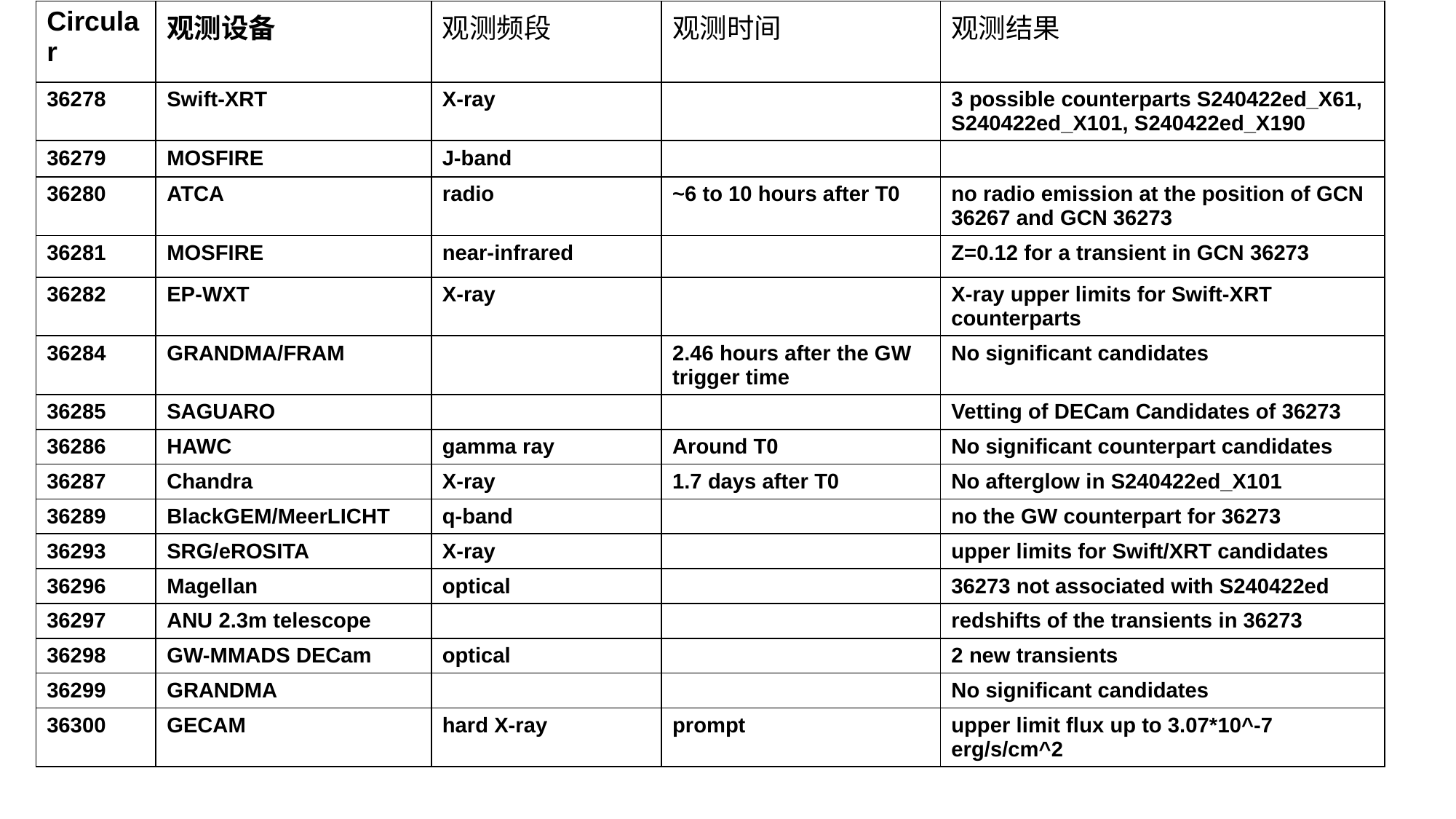

| Circular | 观测设备 | 观测频段 | 观测时间 | 观测结果 |
| --- | --- | --- | --- | --- |
| 36278 | Swift-XRT | X-ray |  | 3 possible counterparts S240422ed\_X61, S240422ed\_X101, S240422ed\_X190 |
| 36279 | MOSFIRE | J-band |  |  |
| 36280 | ATCA | radio | ~6 to 10 hours after T0 | no radio emission at the position of GCN 36267 and GCN 36273 |
| 36281 | MOSFIRE | near-infrared |  | Z=0.12 for a transient in GCN 36273 |
| 36282 | EP-WXT | X-ray |  | X-ray upper limits for Swift-XRT counterparts |
| 36284 | GRANDMA/FRAM |  | 2.46 hours after the GW trigger time | No significant candidates |
| 36285 | SAGUARO |  |  | Vetting of DECam Candidates of 36273 |
| 36286 | HAWC | gamma ray | Around T0 | No significant counterpart candidates |
| 36287 | Chandra | X-ray | 1.7 days after T0 | No afterglow in S240422ed\_X101 |
| 36289 | BlackGEM/MeerLICHT | q-band |  | no the GW counterpart for 36273 |
| 36293 | SRG/eROSITA | X-ray |  | upper limits for Swift/XRT candidates |
| 36296 | Magellan | optical |  | 36273 not associated with S240422ed |
| 36297 | ANU 2.3m telescope |  |  | redshifts of the transients in 36273 |
| 36298 | GW-MMADS DECam | optical |  | 2 new transients |
| 36299 | GRANDMA |  |  | No significant candidates |
| 36300 | GECAM | hard X-ray | prompt | upper limit flux up to 3.07\*10^-7 erg/s/cm^2 |